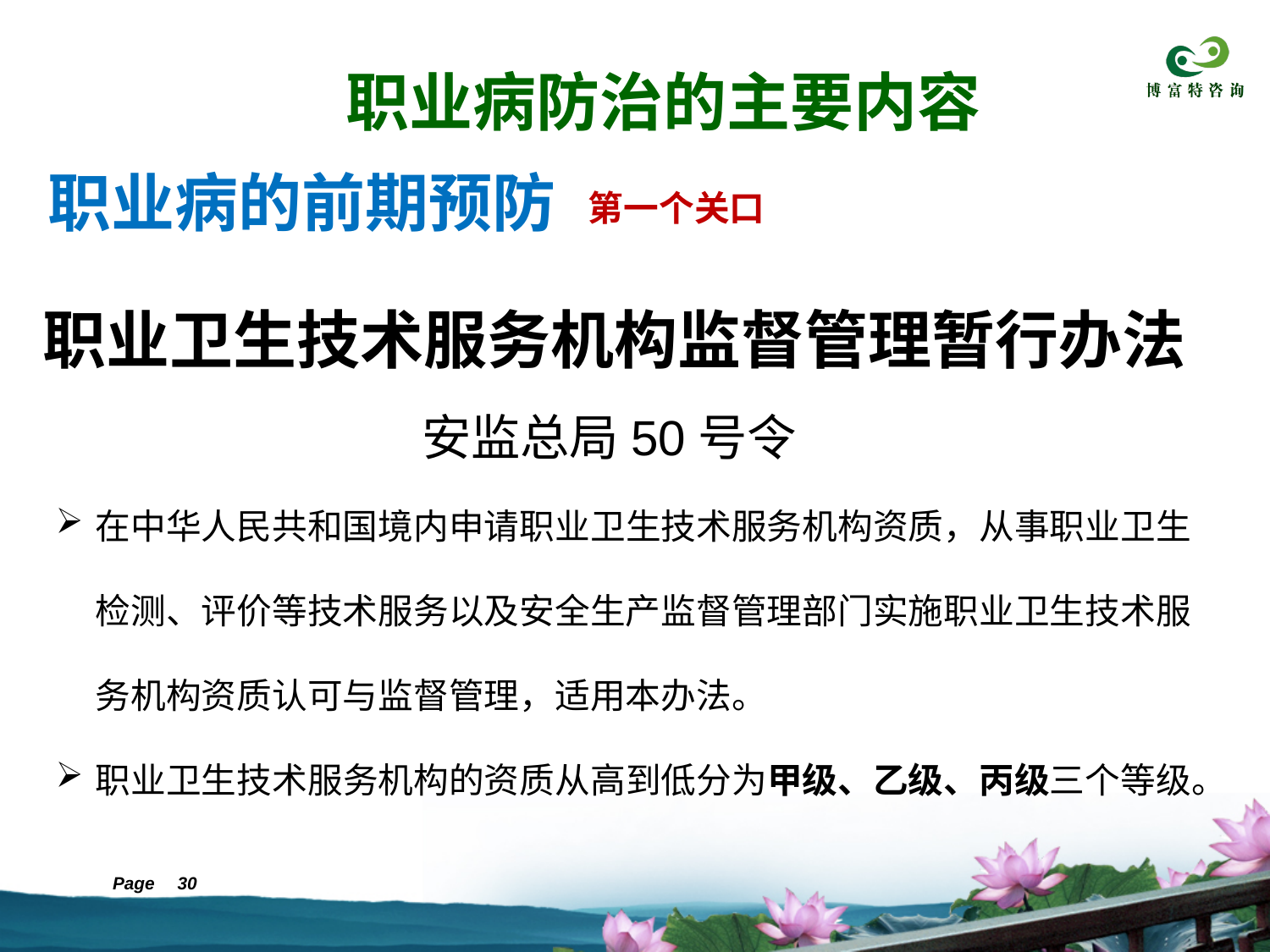

职业病防治的主要内容
职业病的前期预防
第一个关口
职业卫生技术服务机构监督管理暂行办法
安监总局50号令
在中华人民共和国境内申请职业卫生技术服务机构资质，从事职业卫生检测、评价等技术服务以及安全生产监督管理部门实施职业卫生技术服务机构资质认可与监督管理，适用本办法。
职业卫生技术服务机构的资质从高到低分为甲级、乙级、丙级三个等级。